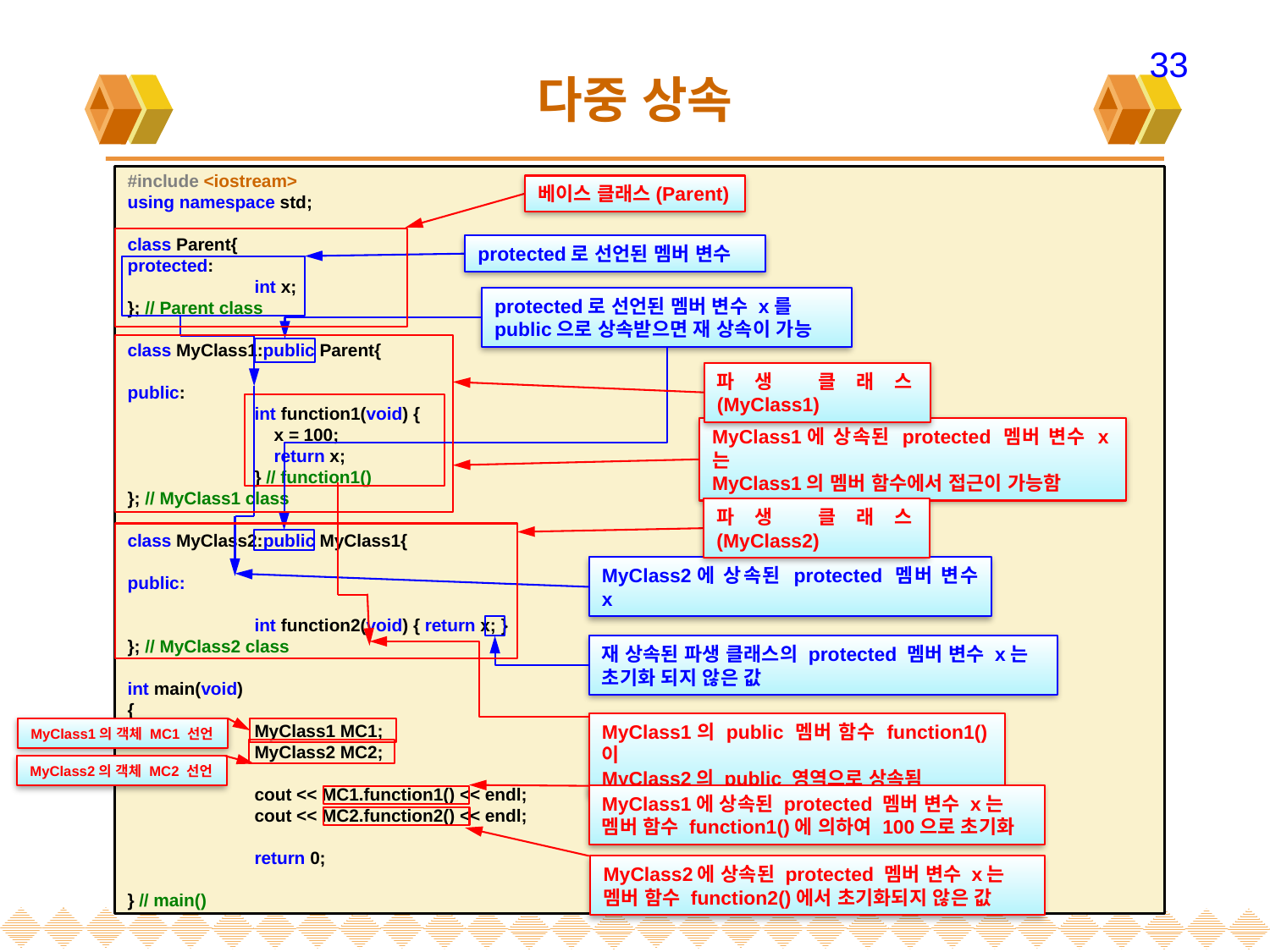

33
# 다중 상속
#include <iostream>
using namespace std;

class Parent{
protected:
	int x;
}; // Parent class

class MyClass1:public Parent{

public:
	int function1(void) {
	    x = 100;
	    return x;
	} // function1()
}; // MyClass1 class

class MyClass2:public MyClass1{

public:

	int function2(void) { return x; }
}; // MyClass2 class

int main(void)
{
	MyClass1 MC1;
	MyClass2 MC2;

	cout << MC1.function1() << endl;
	cout << MC2.function2() << endl;

	return 0;

} // main()
베이스 클래스(Parent)

protected로 선언된 멤버 변수

protected로 선언된 멤버 변수 x를
public으로 상속받으면 재 상속이 가능

파생 클래스(MyClass1)

MyClass1에 상속된 protected 멤버 변수 x는
MyClass1의 멤버 함수에서 접근이 가능함
파생 클래스(MyClass2)

MyClass2에 상속된 protected 멤버 변수 x

재 상속된 파생 클래스의 protected 멤버 변수 x는
초기화 되지 않은 값
MyClass1의 public 멤버 함수 function1()이
MyClass2의 public 영역으로 상속됨
MyClass1의 객체 MC1 선언

MyClass2의 객체 MC2 선언
MyClass1에 상속된 protected 멤버 변수 x는
멤버 함수 function1()에 의하여 100으로 초기화

MyClass2에 상속된 protected 멤버 변수 x는
멤버 함수 function2()에서 초기화되지 않은 값